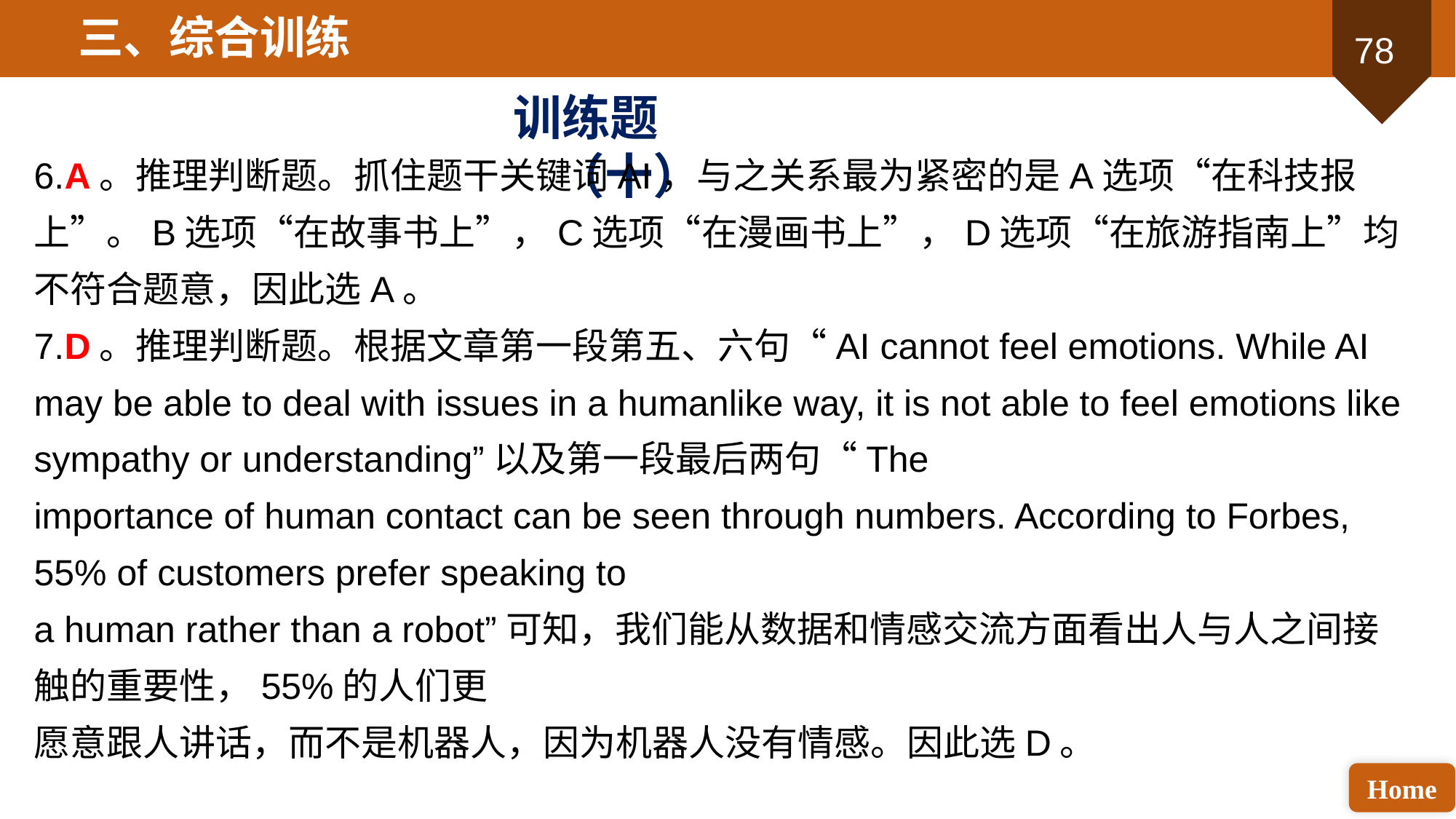

三、综合训练
训练题（十）
6.A。推理判断题。抓住题干关键词AI，与之关系最为紧密的是A选项“在科技报上”。B选项“在故事书上”，C选项“在漫画书上”，D选项“在旅游指南上”均不符合题意，因此选A。
7.D。推理判断题。根据文章第一段第五、六句“AI cannot feel emotions. While AI may be able to deal with issues in a humanlike way, it is not able to feel emotions like sympathy or understanding”以及第一段最后两句“The
importance of human contact can be seen through numbers. According to Forbes, 55% of customers prefer speaking to
a human rather than a robot”可知，我们能从数据和情感交流方面看出人与人之间接触的重要性，55%的人们更
愿意跟人讲话，而不是机器人，因为机器人没有情感。因此选D。